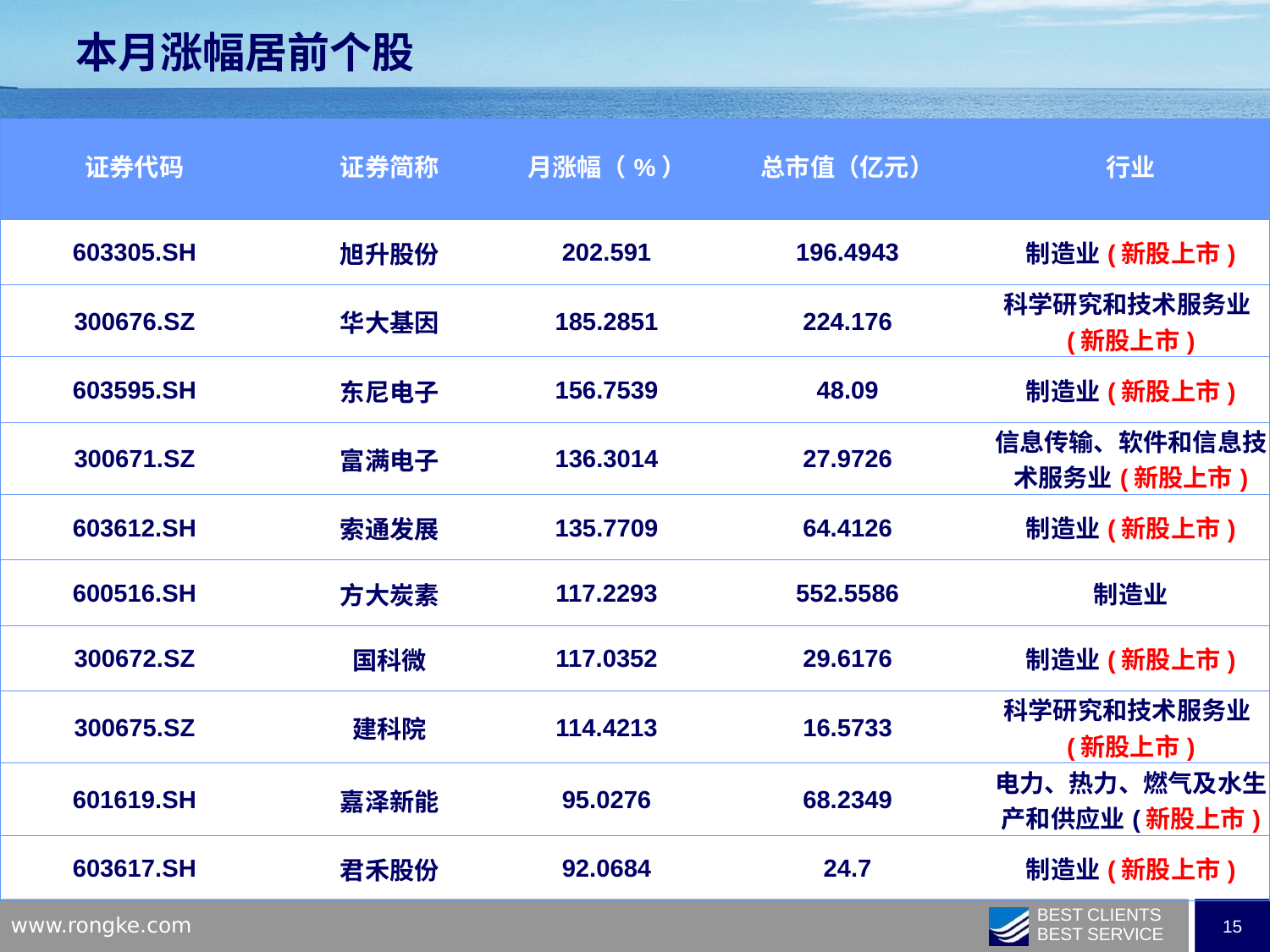

本月涨幅居前个股
| 证券代码 | 证券简称 | 月涨幅（%） | 总市值（亿元） | 行业 |
| --- | --- | --- | --- | --- |
| 603305.SH | 旭升股份 | 202.591 | 196.4943 | 制造业(新股上市) |
| 300676.SZ | 华大基因 | 185.2851 | 224.176 | 科学研究和技术服务业(新股上市) |
| 603595.SH | 东尼电子 | 156.7539 | 48.09 | 制造业(新股上市) |
| 300671.SZ | 富满电子 | 136.3014 | 27.9726 | 信息传输、软件和信息技术服务业(新股上市) |
| 603612.SH | 索通发展 | 135.7709 | 64.4126 | 制造业(新股上市) |
| 600516.SH | 方大炭素 | 117.2293 | 552.5586 | 制造业 |
| 300672.SZ | 国科微 | 117.0352 | 29.6176 | 制造业(新股上市) |
| 300675.SZ | 建科院 | 114.4213 | 16.5733 | 科学研究和技术服务业(新股上市) |
| 601619.SH | 嘉泽新能 | 95.0276 | 68.2349 | 电力、热力、燃气及水生产和供应业(新股上市) |
| 603617.SH | 君禾股份 | 92.0684 | 24.7 | 制造业(新股上市) |